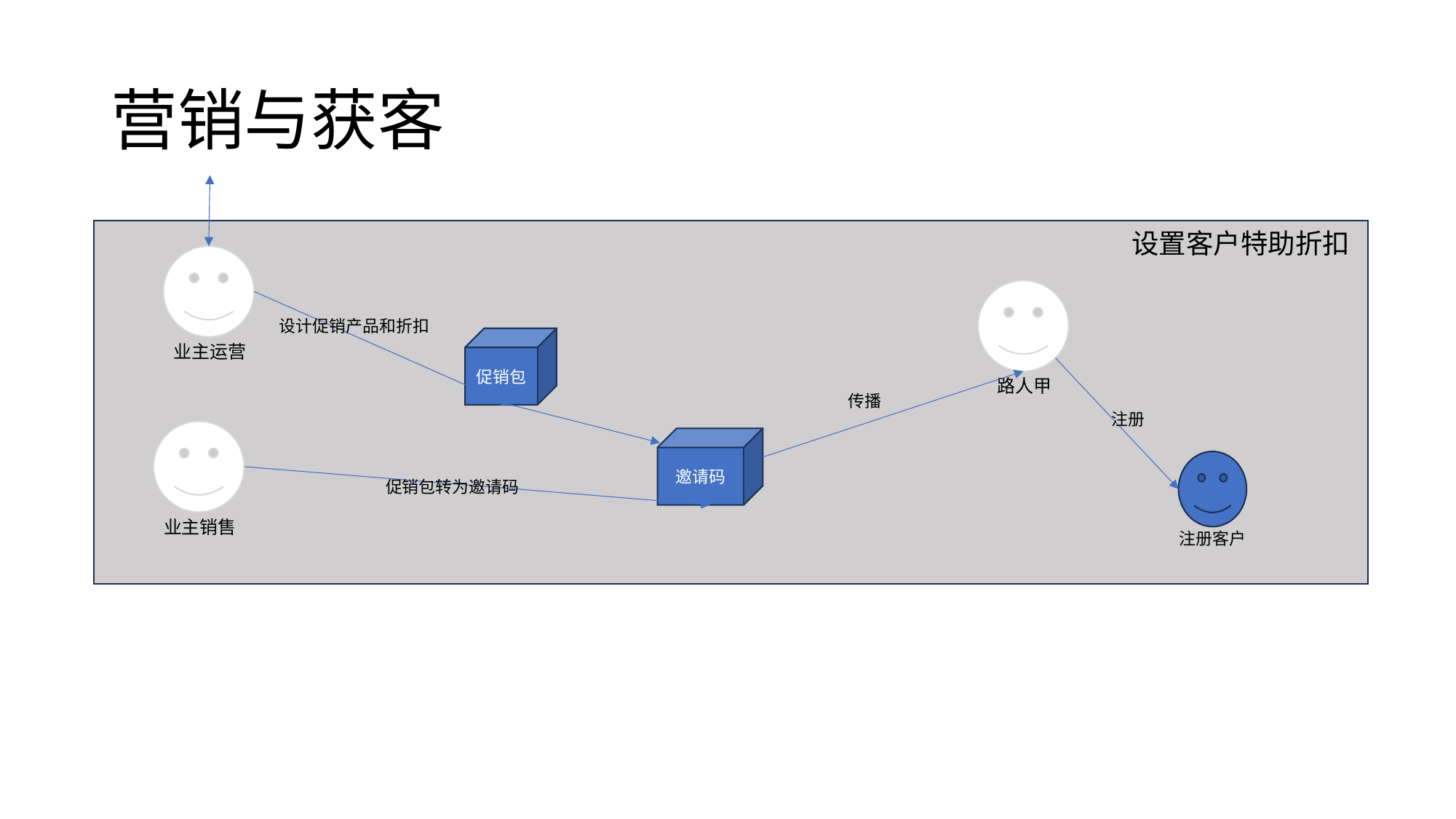

# 营销与获客

设置客户特助折扣

业主运营

路人甲
设计促销产品和折扣
促销包
传播
注册

业主销售
邀请码

促销包转为邀请码
注册客户